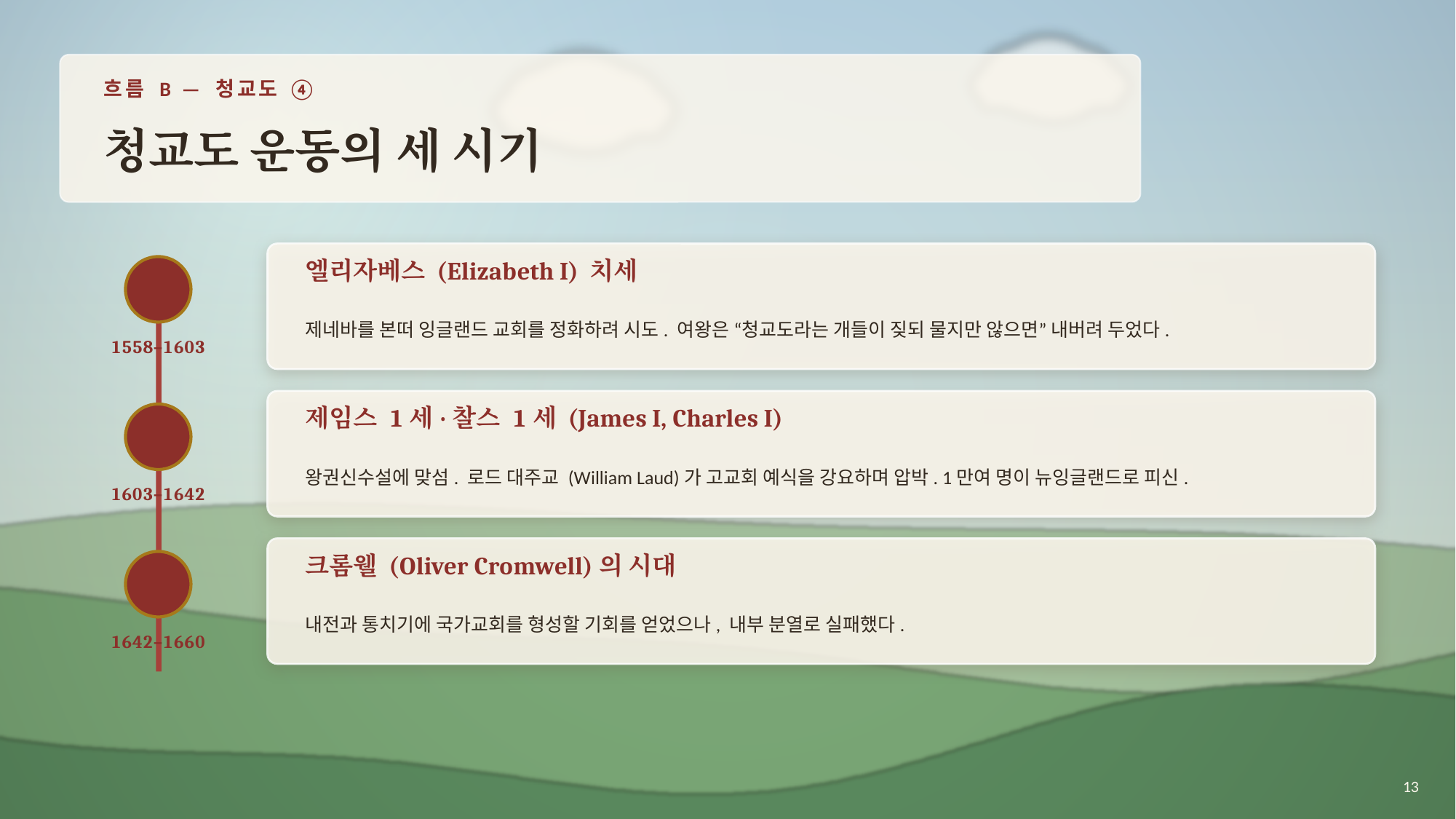

흐름 B — 청교도 ④
청교도 운동의 세 시기

엘리자베스 (Elizabeth I) 치세

제네바를 본떠 잉글랜드 교회를 정화하려 시도. 여왕은 “청교도라는 개들이 짖되 물지만 않으면” 내버려 두었다.
1558–1603

제임스 1세·찰스 1세 (James I, Charles I)

왕권신수설에 맞섬. 로드 대주교 (William Laud)가 고교회 예식을 강요하며 압박. 1만여 명이 뉴잉글랜드로 피신.
1603–1642

크롬웰 (Oliver Cromwell)의 시대

내전과 통치기에 국가교회를 형성할 기회를 얻었으나, 내부 분열로 실패했다.
1642–1660
13